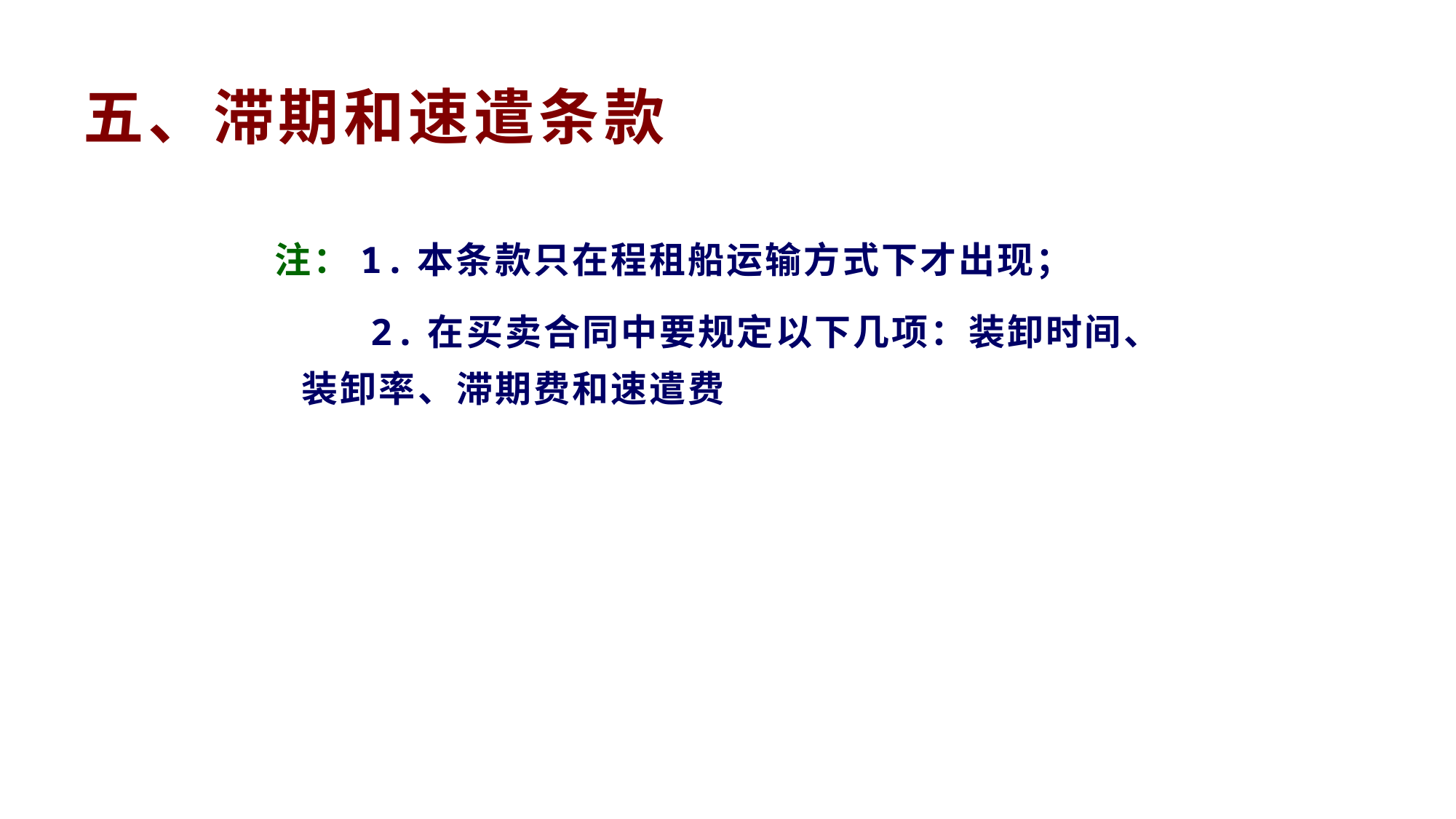

# 五、滞期和速遣条款
注：1.本条款只在程租船运输方式下才出现；
    2.在买卖合同中要规定以下几项：装卸时间、装卸率、滞期费和速遣费